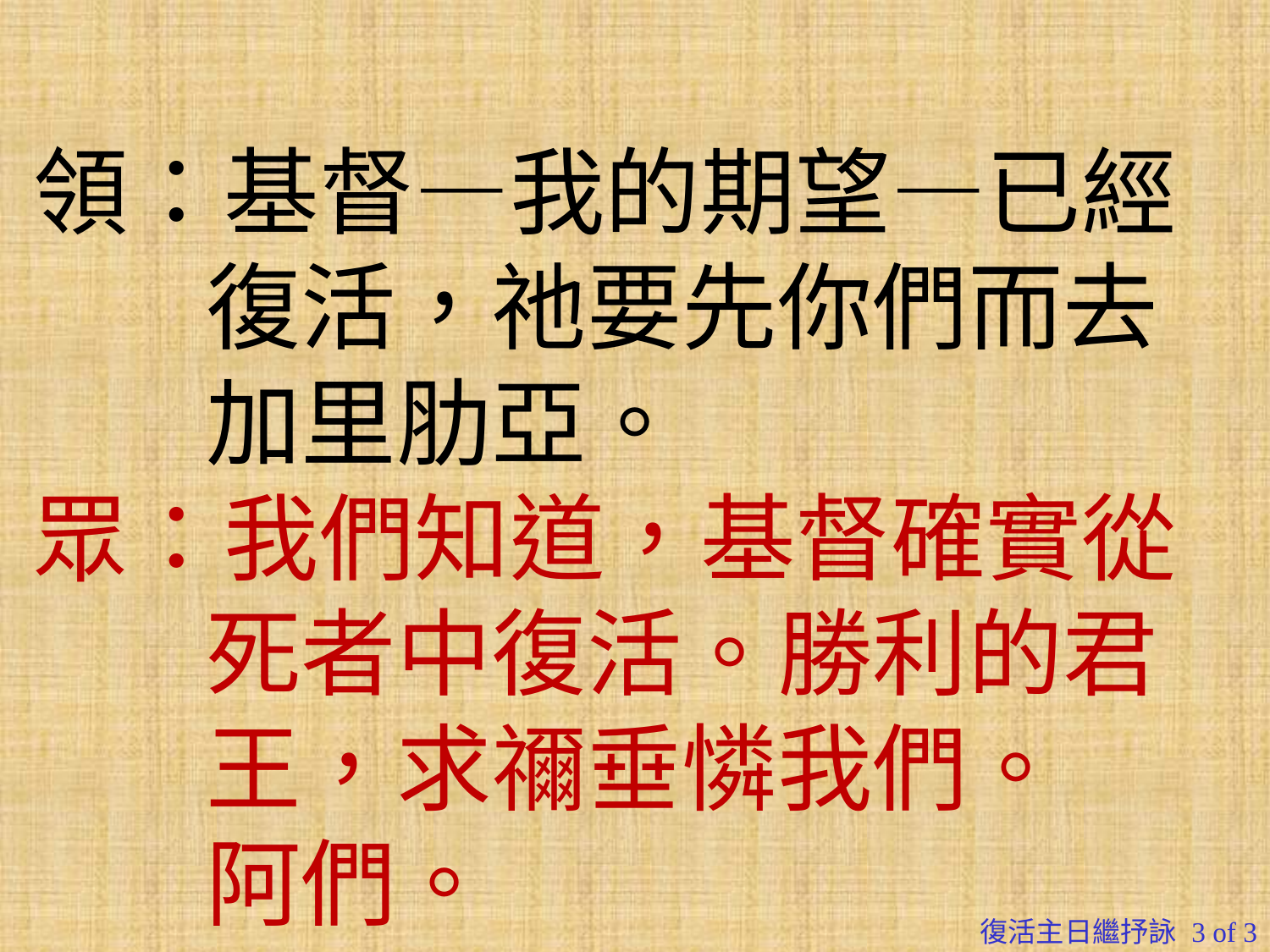

領：基督—我的期望—已經
       復活，祂要先你們而去
       加里肋亞。
眾：我們知道，基督確實從
       死者中復活。勝利的君
       王，求禰垂憐我們。
       阿們。
復活主日繼抒詠 3 of 3